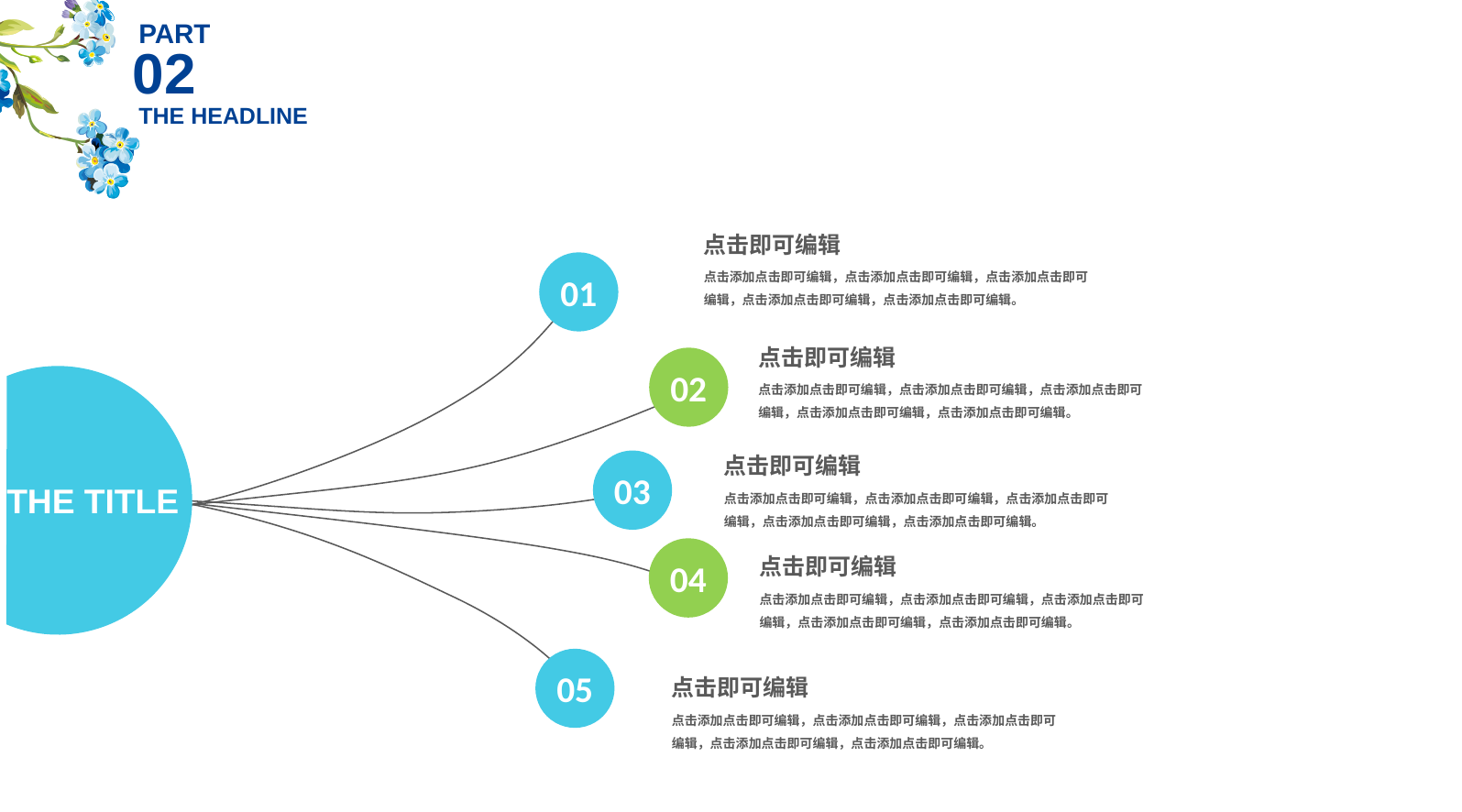

PART
02
THE HEADLINE
点击即可编辑
01
点击添加点击即可编辑，点击添加点击即可编辑，点击添加点击即可编辑，点击添加点击即可编辑，点击添加点击即可编辑。

点击即可编辑
02
THE TITLE
点击添加点击即可编辑，点击添加点击即可编辑，点击添加点击即可编辑，点击添加点击即可编辑，点击添加点击即可编辑。
点击即可编辑
03
点击添加点击即可编辑，点击添加点击即可编辑，点击添加点击即可编辑，点击添加点击即可编辑，点击添加点击即可编辑。
04
点击即可编辑
点击添加点击即可编辑，点击添加点击即可编辑，点击添加点击即可编辑，点击添加点击即可编辑，点击添加点击即可编辑。
05
点击即可编辑
点击添加点击即可编辑，点击添加点击即可编辑，点击添加点击即可编辑，点击添加点击即可编辑，点击添加点击即可编辑。